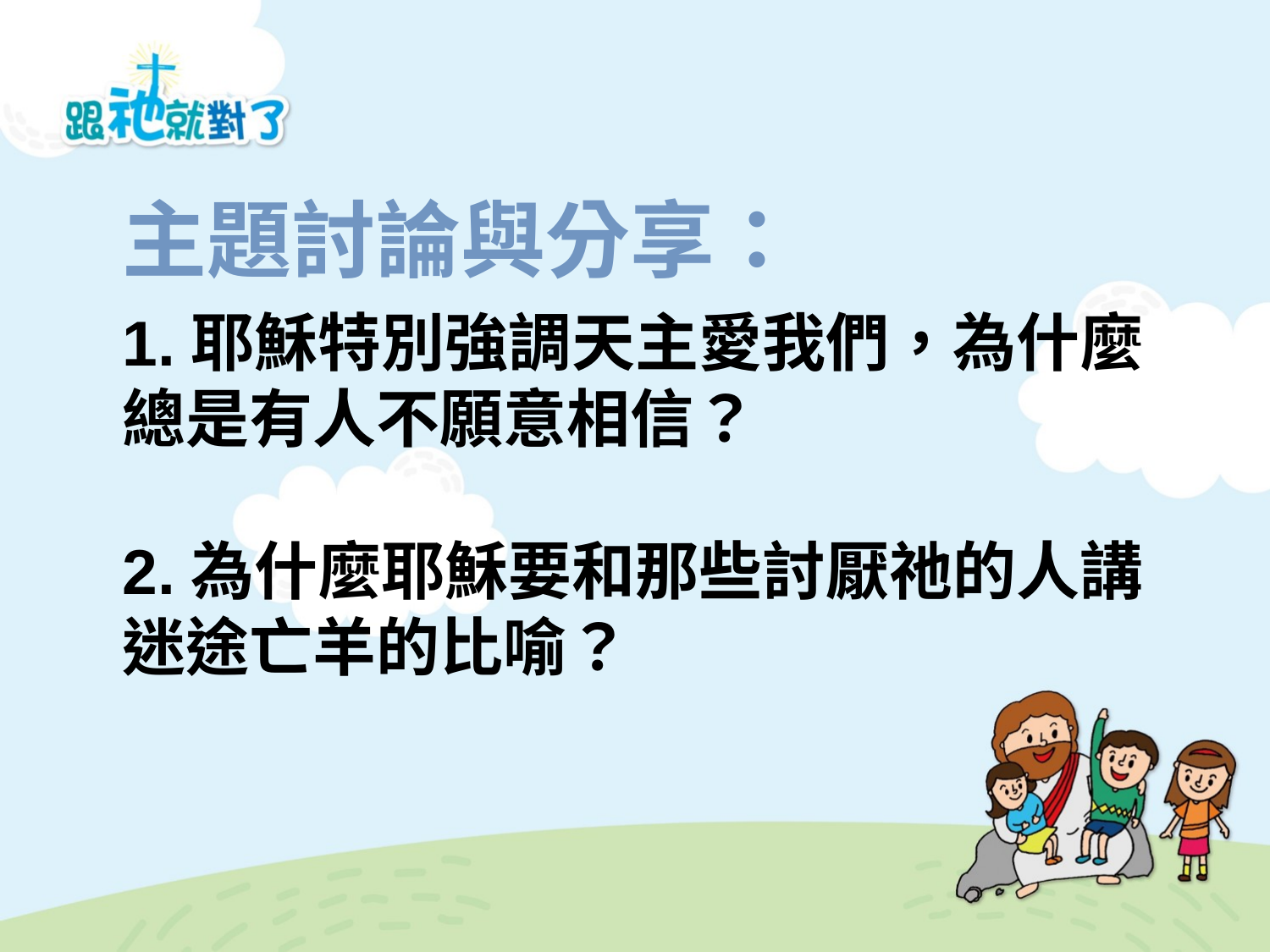

主題討論與分享：
1.耶穌特別強調天主愛我們，為什麼總是有人不願意相信？

2.為什麼耶穌要和那些討厭祂的人講迷途亡羊的比喻？